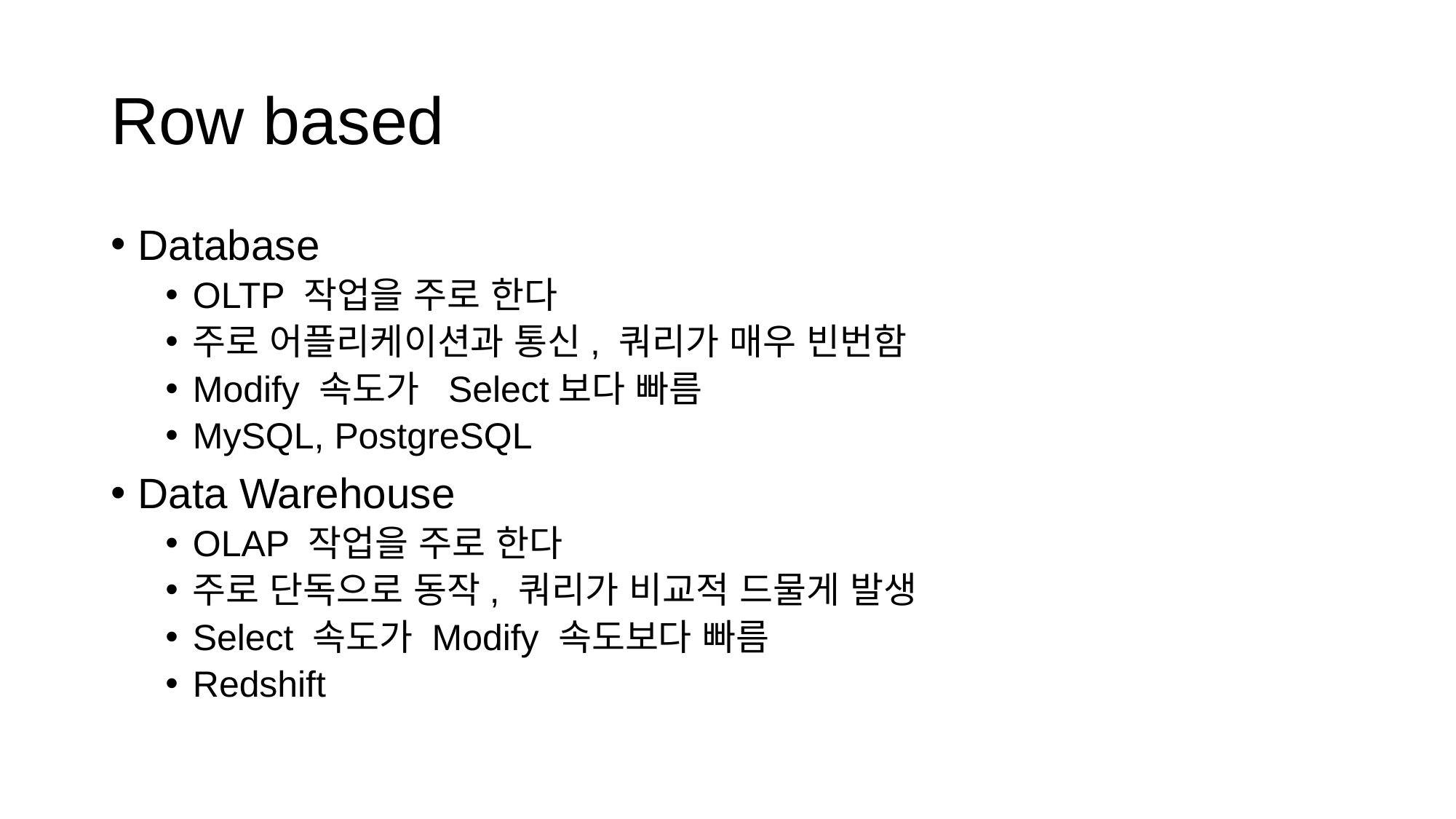

# Row based
Database
OLTP 작업을 주로 한다
주로 어플리케이션과 통신, 쿼리가 매우 빈번함
Modify 속도가  Select보다 빠름
MySQL, PostgreSQL
Data Warehouse
OLAP 작업을 주로 한다
주로 단독으로 동작, 쿼리가 비교적 드물게 발생
Select 속도가 Modify 속도보다 빠름
Redshift